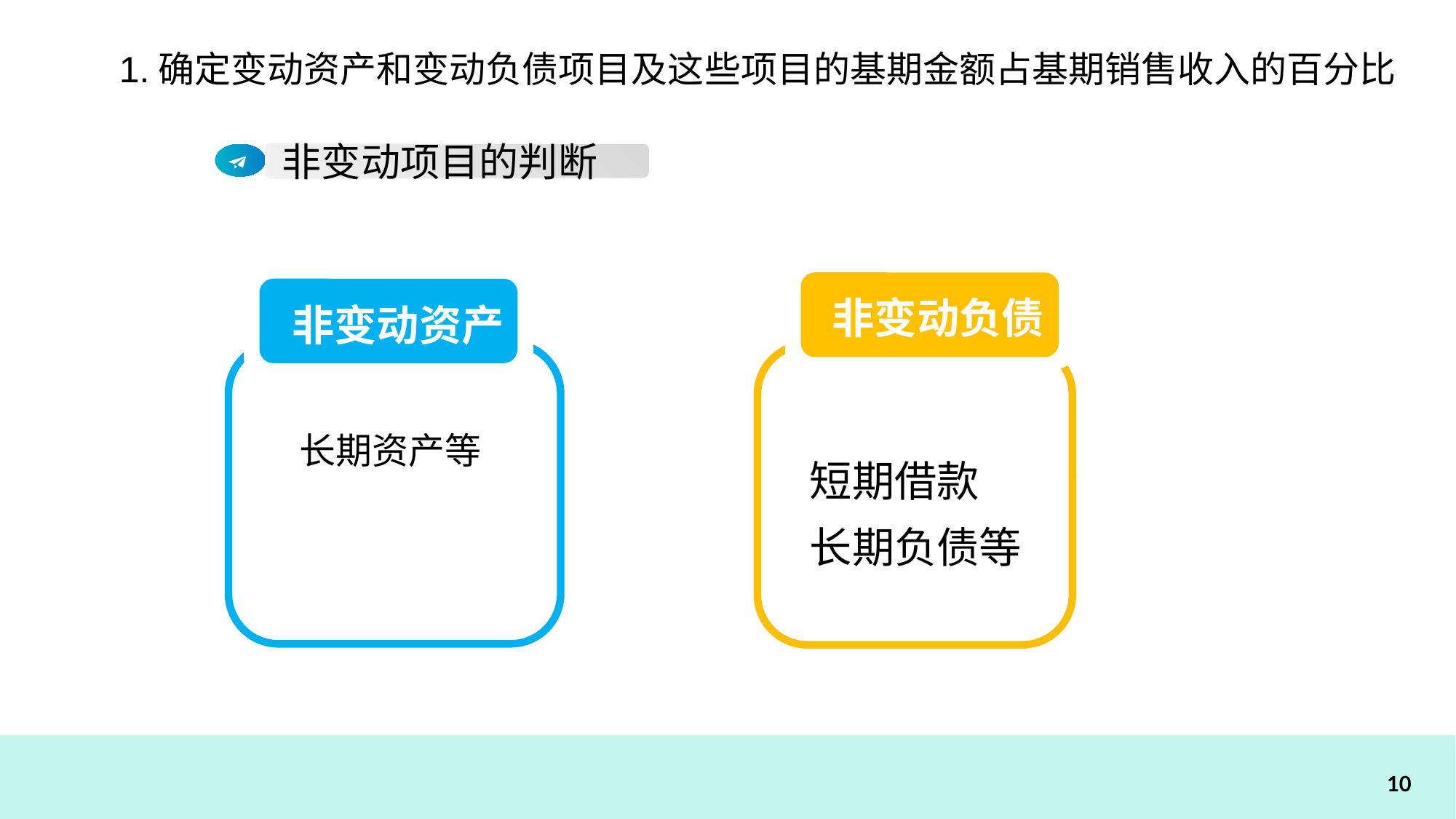

1.确定变动资产和变动负债项目及这些项目的基期金额占基期销售收入的百分比

非变动项目的判断

非变动负债

非变动资产

变动负债

长期资产等
短期借款
长期负债等

10
10